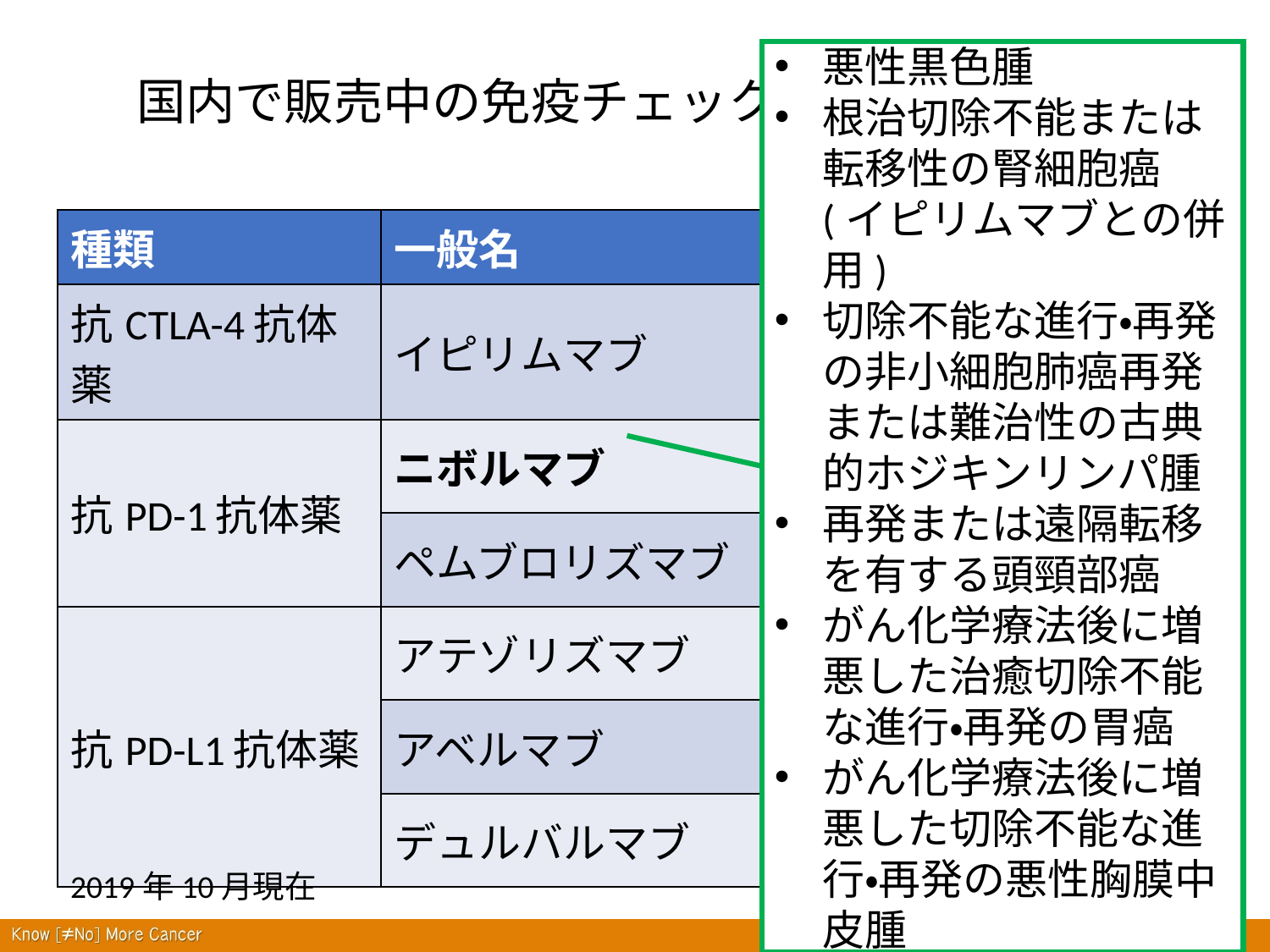

悪性黒色腫
根治切除不能または転移性の腎細胞癌(イピリムマブとの併用)
切除不能な進行・再発の非小細胞肺癌再発または難治性の古典的ホジキンリンパ腫
再発または遠隔転移を有する頭頸部癌
がん化学療法後に増悪した治癒切除不能な進行・再発の胃癌
がん化学療法後に増悪した切除不能な進行・再発の悪性胸膜中皮腫
国内で販売中の免疫チェックポイント阻害薬
| 種類 | 一般名 |
| --- | --- |
| 抗CTLA-4抗体薬 | イピリムマブ |
| 抗PD-1抗体薬 | ニボルマブ |
|  | ペムブロリズマブ |
| 抗PD-L1抗体薬 | アテゾリズマブ |
|  | アベルマブ |
|  | デュルバルマブ |
2019年10月現在